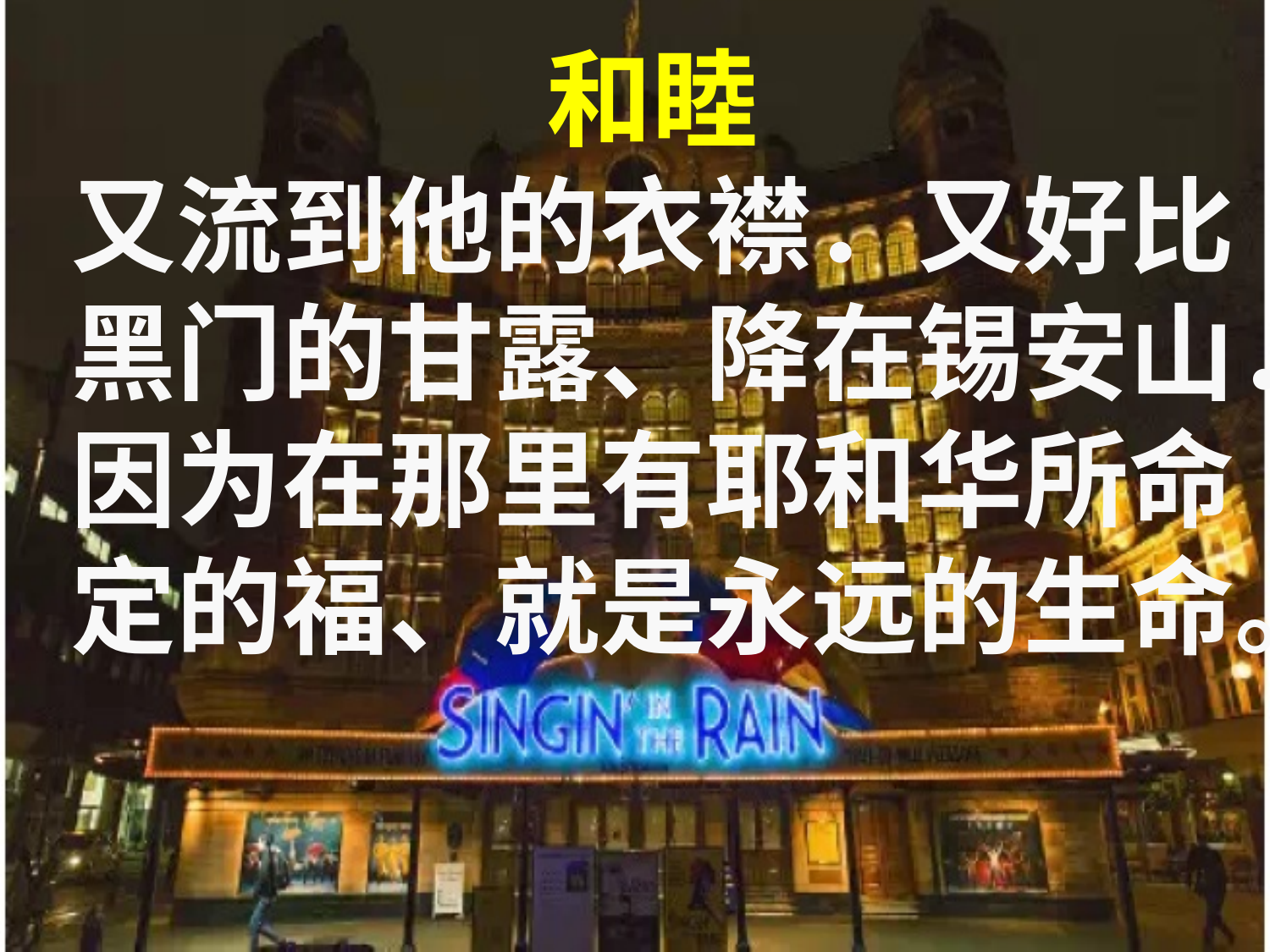

和睦
又流到他的衣襟．又好比黑门的甘露、降在锡安山．因为在那里有耶和华所命定的福、就是永远的生命。